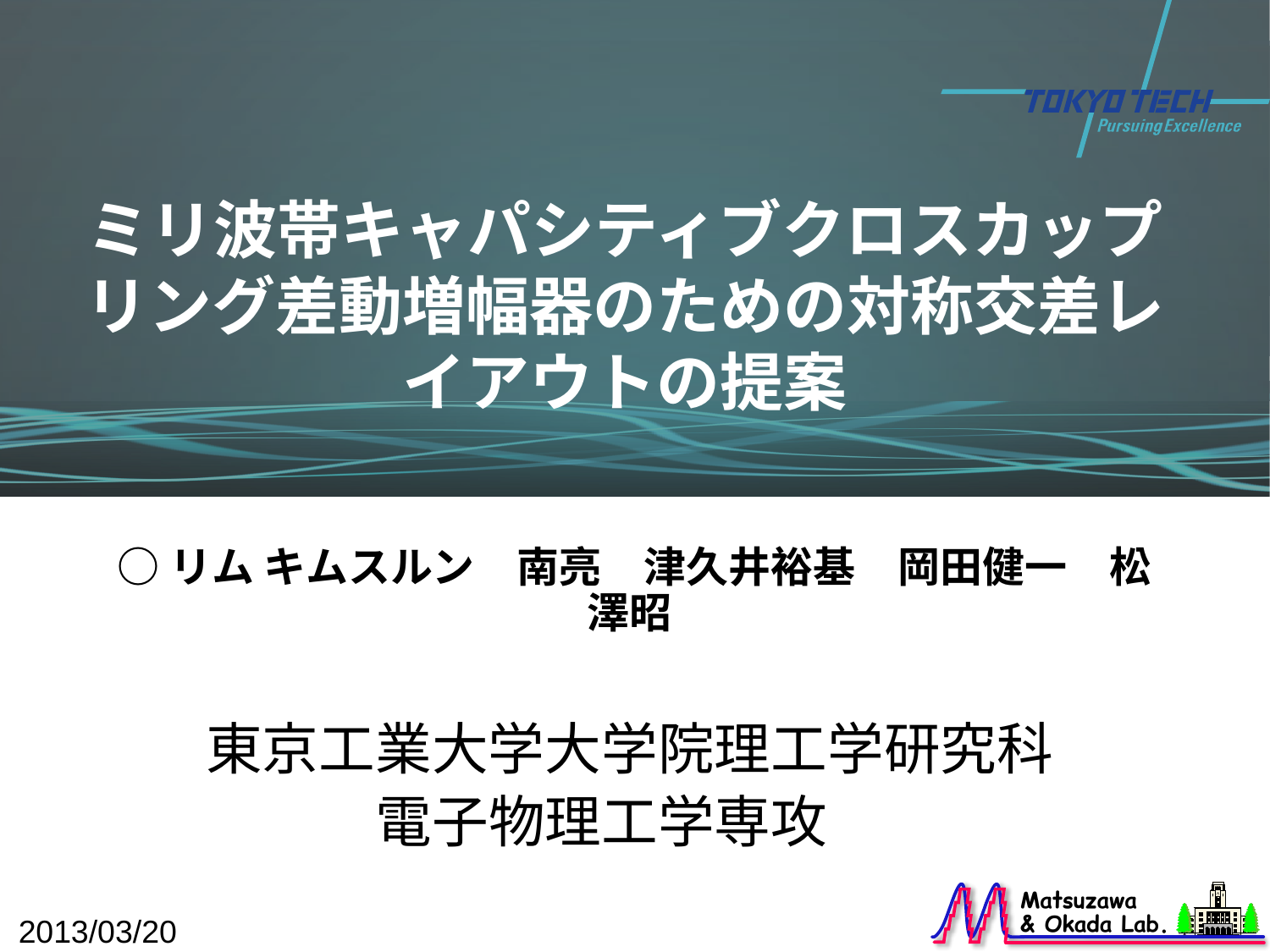

# ミリ波帯キャパシティブクロスカップリング差動増幅器のための対称交差レイアウトの提案
 ○リム キムスルン　南亮　津久井裕基　岡田健一　松澤昭

東京工業大学大学院理工学研究科
電子物理工学専攻
2013/03/20